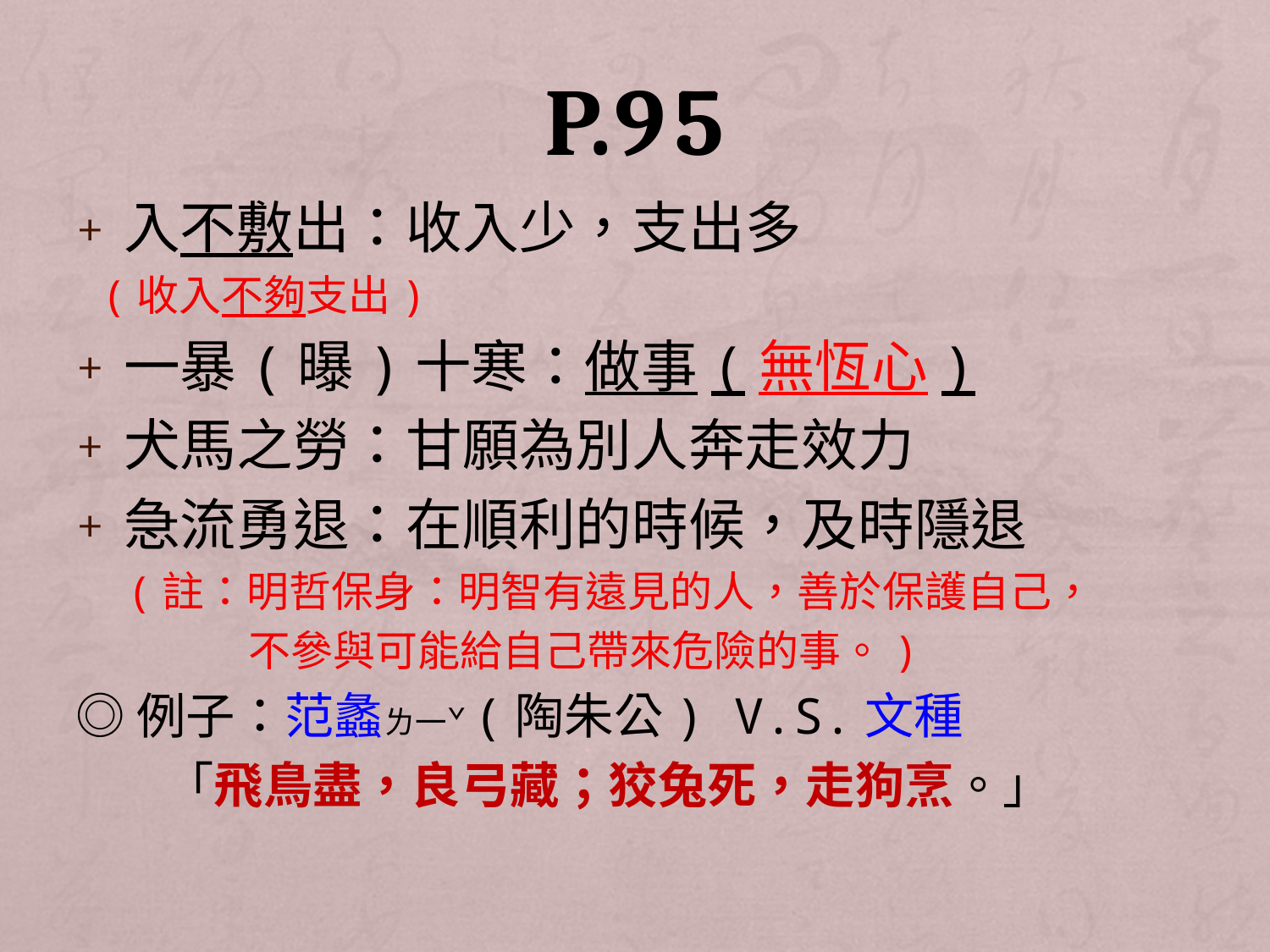

# P.95
入不敷出：收入少，支出多
 (收入不夠支出)
一暴(曝)十寒：做事(無恆心)
犬馬之勞：甘願為別人奔走效力
急流勇退：在順利的時候，及時隱退
  (註：明哲保身：明智有遠見的人，善於保護自己，
                 不參與可能給自己帶來危險的事。)
◎例子：范蠡ㄌ一ˇ(陶朱公) V.S.文種
       「飛鳥盡，良弓藏；狡兔死，走狗烹。」